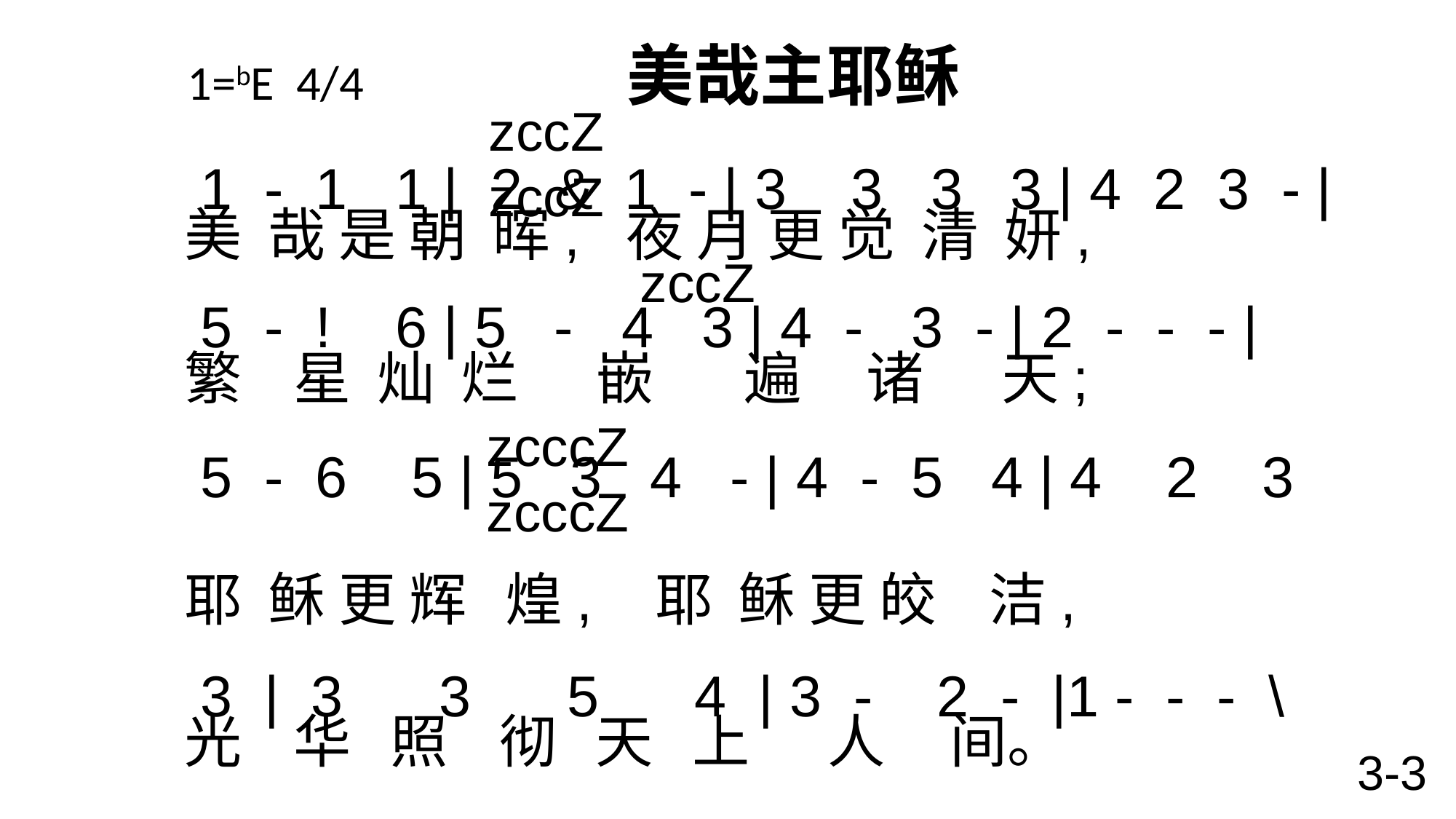

# 1=bE  4/4                       美哉主耶稣
zccZ                                    zccZ
 1  -  1   1 |  2  &  1  - | 3    3   3   3 | 4  2  3  - |
美  哉 是 朝  晖,  夜 月 更 觉  清  妍,
 5  -  !    6 | 5   -   4   3 | 4  -   3  - | 2  -  -  - |
繁    星  灿  烂      嵌       遍     诸      天;
 5  -  6    5 | 5   3   4   - | 4  -  5   4 | 4    2    3
耶  稣 更 辉   煌,   耶  稣 更 皎    洁,
 3  |  3      3      5      4  | 3  -    2  -  |1 -  -  -  \
光    华   照    彻   天   上      人     间。
zccZ
zcccZ                                    zcccZ
3-3